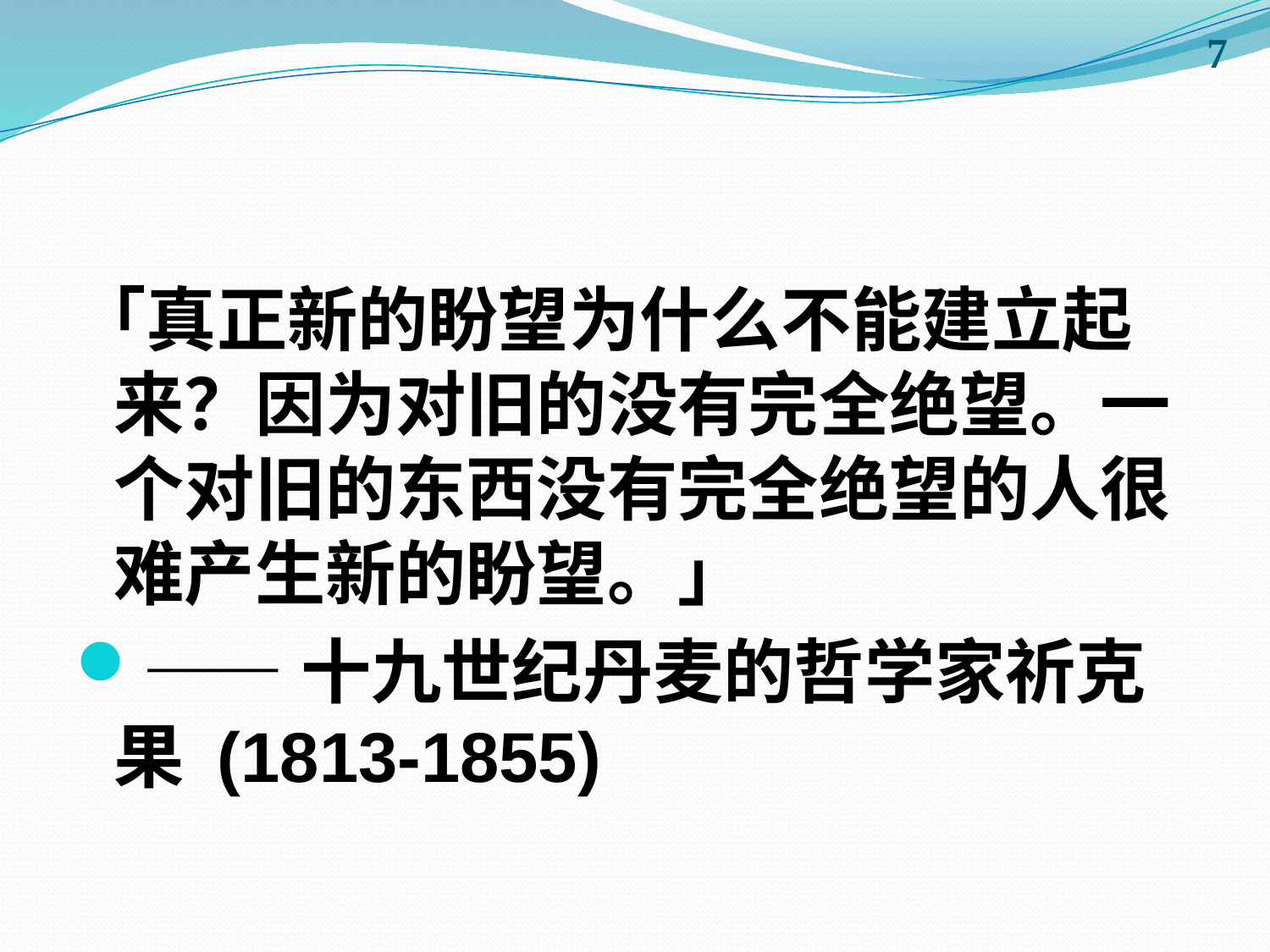

7
#
「真正新的盼望为什么不能建立起来？因为对旧的没有完全绝望。一个对旧的东西没有完全绝望的人很难产生新的盼望。」
——十九世纪丹麦的哲学家祈克果 (1813-1855)